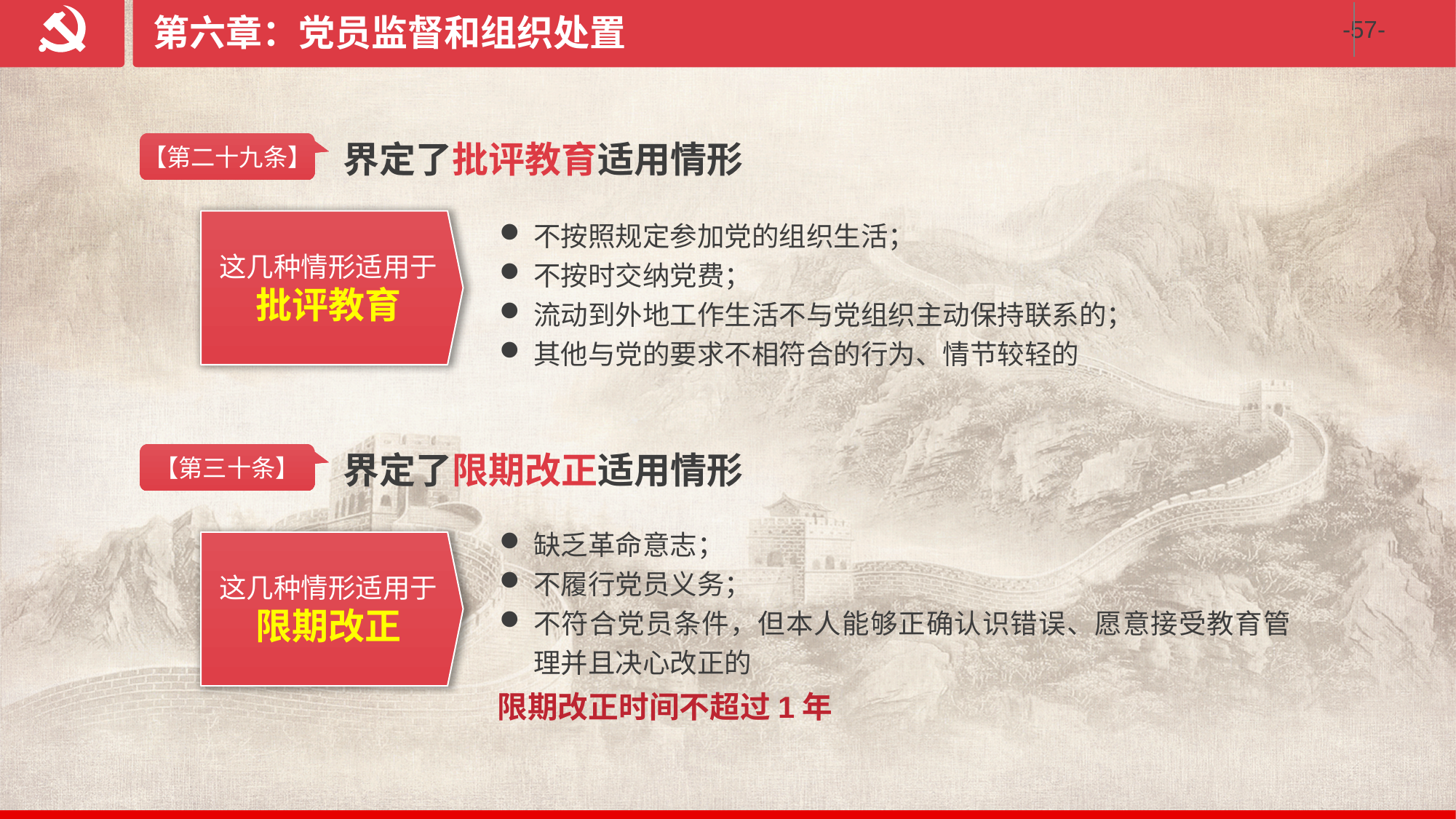

第六章：党员监督和组织处置
界定了批评教育适用情形
【第二十九条】
不按照规定参加党的组织生活；
不按时交纳党费；
流动到外地工作生活不与党组织主动保持联系的；
其他与党的要求不相符合的行为、情节较轻的
这几种情形适用于
批评教育
界定了限期改正适用情形
【第三十条】
缺乏革命意志；
不履行党员义务；
不符合党员条件，但本人能够正确认识错误、愿意接受教育管理并且决心改正的
这几种情形适用于
限期改正
限期改正时间不超过1年